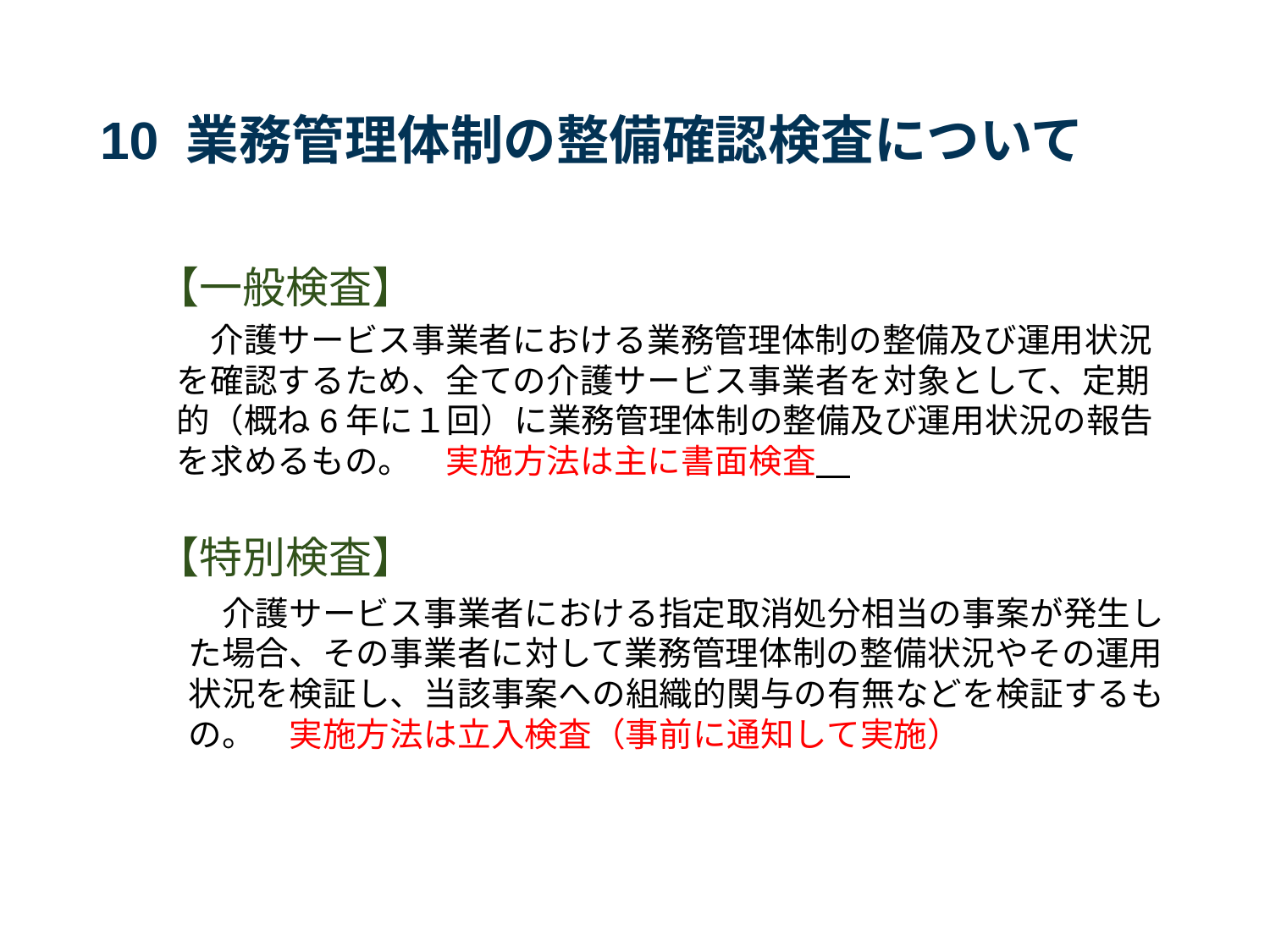

# 10 業務管理体制の整備確認検査について
【一般検査】
　介護サービス事業者における業務管理体制の整備及び運用状況を確認するため、全ての介護サービス事業者を対象として、定期的（概ね6年に１回）に業務管理体制の整備及び運用状況の報告を求めるもの。　実施方法は主に書面検査
【特別検査】
　介護サービス事業者における指定取消処分相当の事案が発生した場合、その事業者に対して業務管理体制の整備状況やその運用状況を検証し、当該事案への組織的関与の有無などを検証するもの。　実施方法は立入検査（事前に通知して実施）